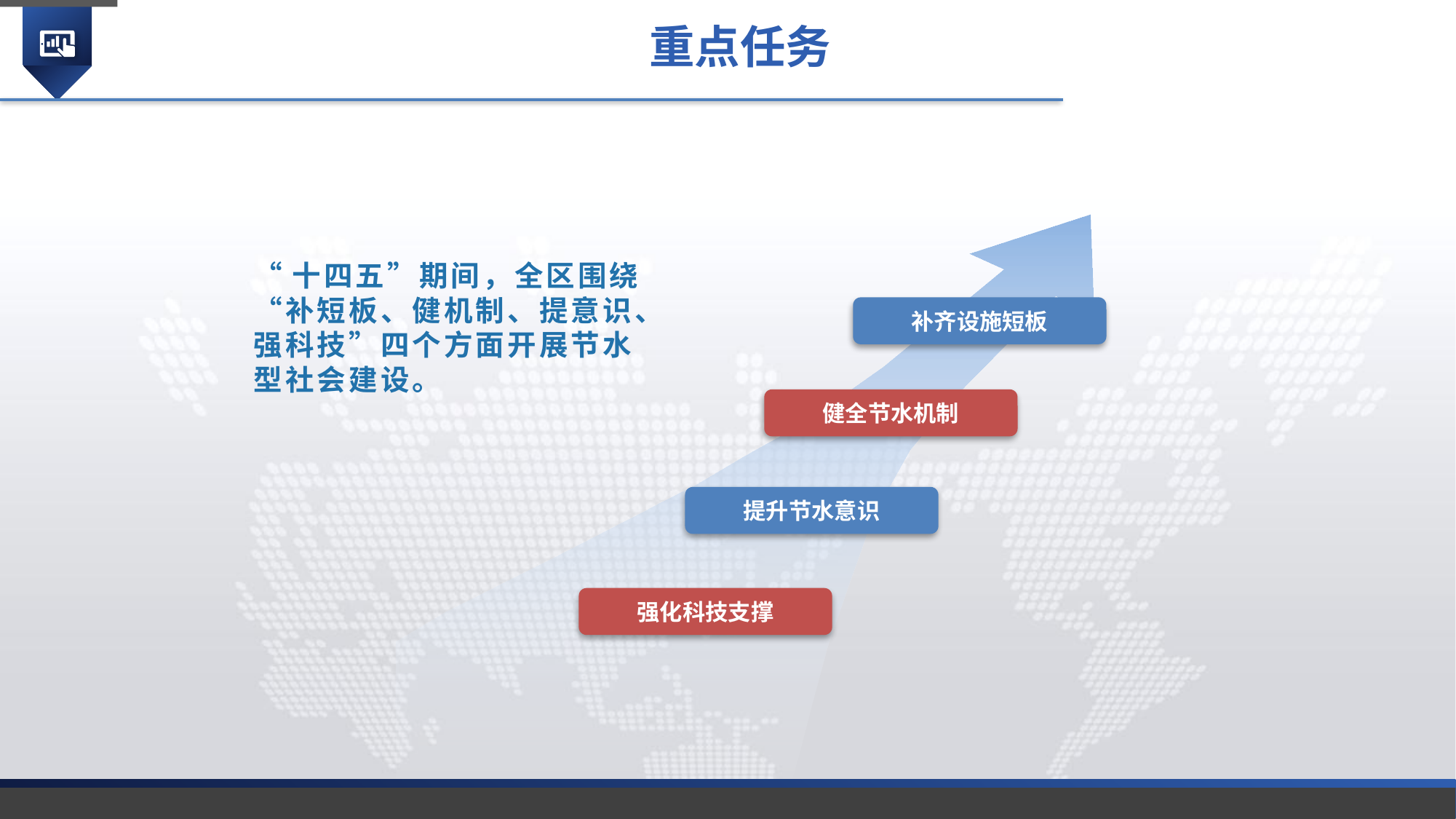

重点任务

“十四五”期间，全区围绕“补短板、健机制、提意识、强科技”四个方面开展节水型社会建设。
补齐设施短板
健全节水机制

提升节水意识

强化科技支撑